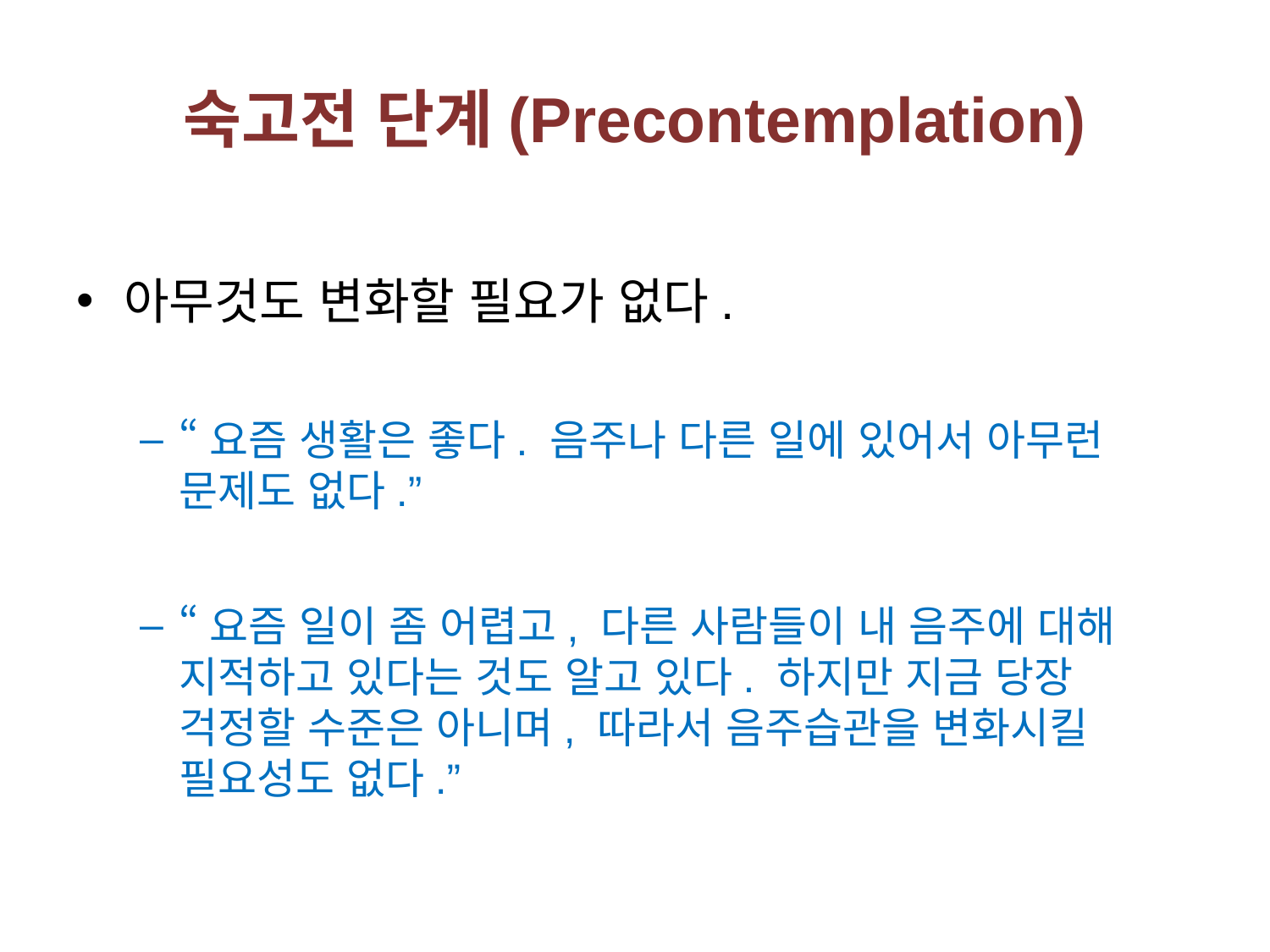

# 숙고전 단계(Precontemplation)
아무것도 변화할 필요가 없다.

“요즘 생활은 좋다. 음주나 다른 일에 있어서 아무런 문제도 없다.”

“요즘 일이 좀 어렵고, 다른 사람들이 내 음주에 대해 지적하고 있다는 것도 알고 있다. 하지만 지금 당장 걱정할 수준은 아니며, 따라서 음주습관을 변화시킬 필요성도 없다.”